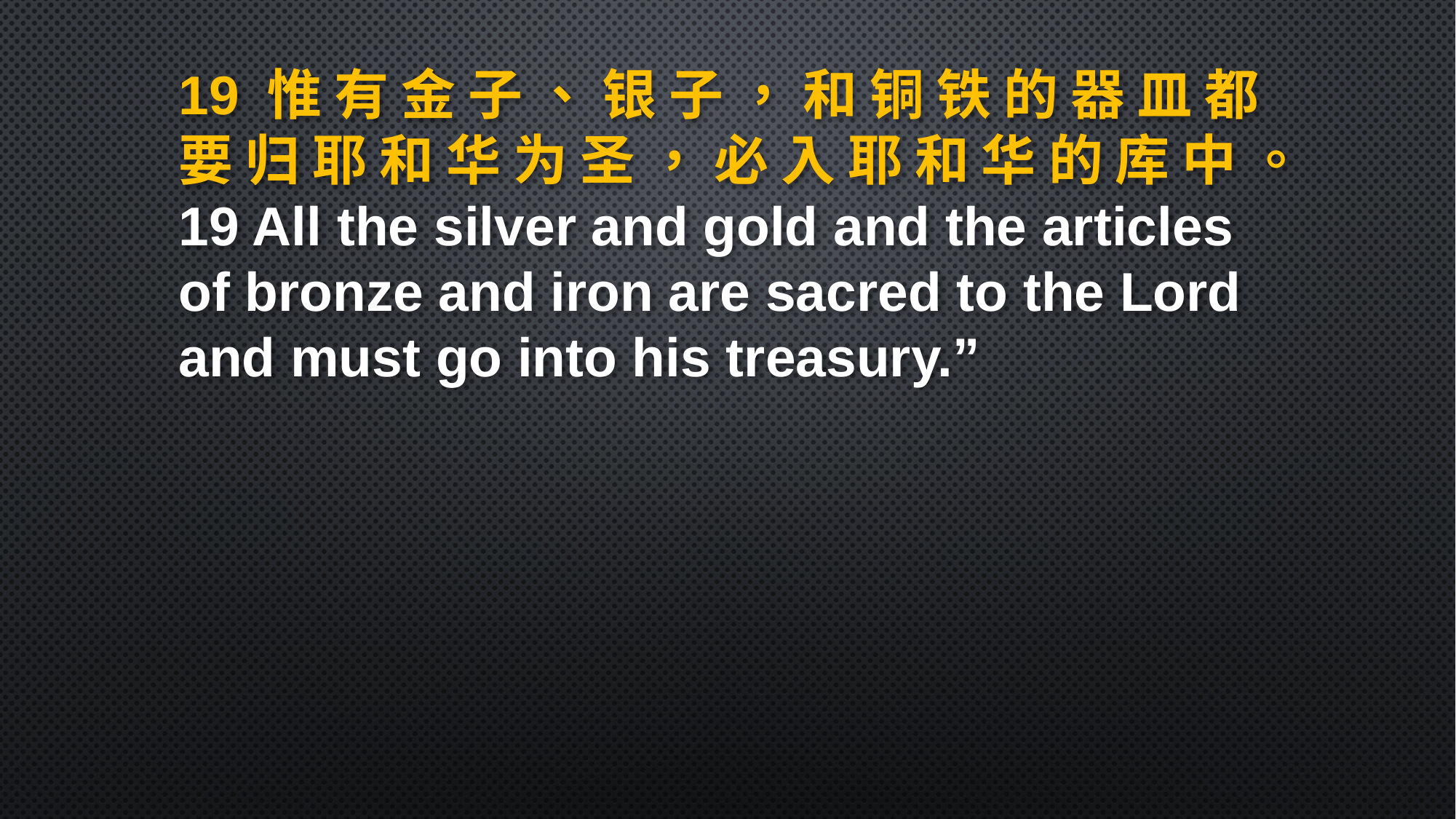

19 惟 有 金 子 、 银 子 ， 和 铜 铁 的 器 皿 都 要 归 耶 和 华 为 圣 ， 必 入 耶 和 华 的 库 中 。
19 All the silver and gold and the articles of bronze and iron are sacred to the Lord and must go into his treasury.”